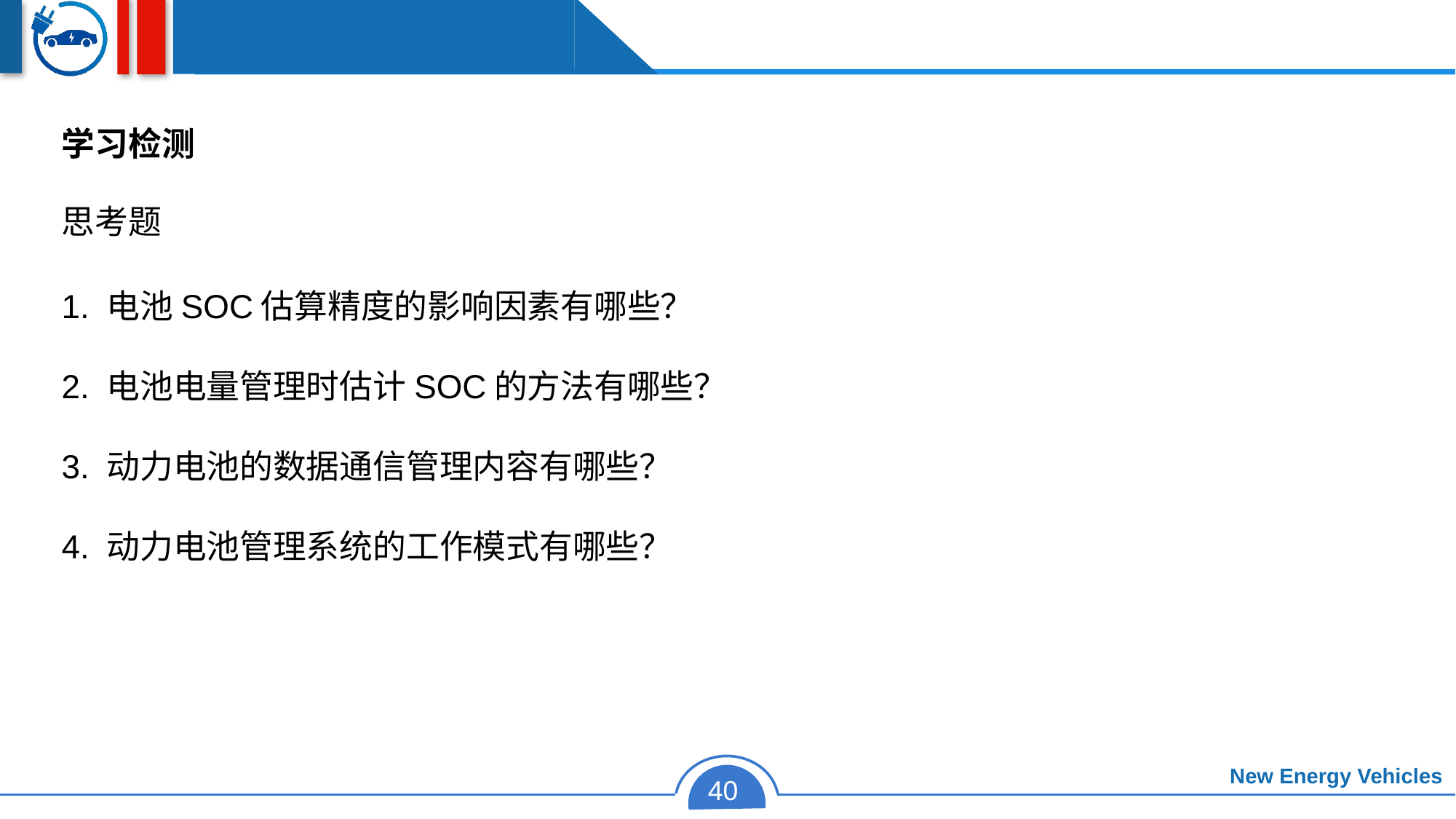

学习检测
思考题
1. 电池SOC估算精度的影响因素有哪些？
2. 电池电量管理时估计SOC的方法有哪些？
3. 动力电池的数据通信管理内容有哪些？
4. 动力电池管理系统的工作模式有哪些？